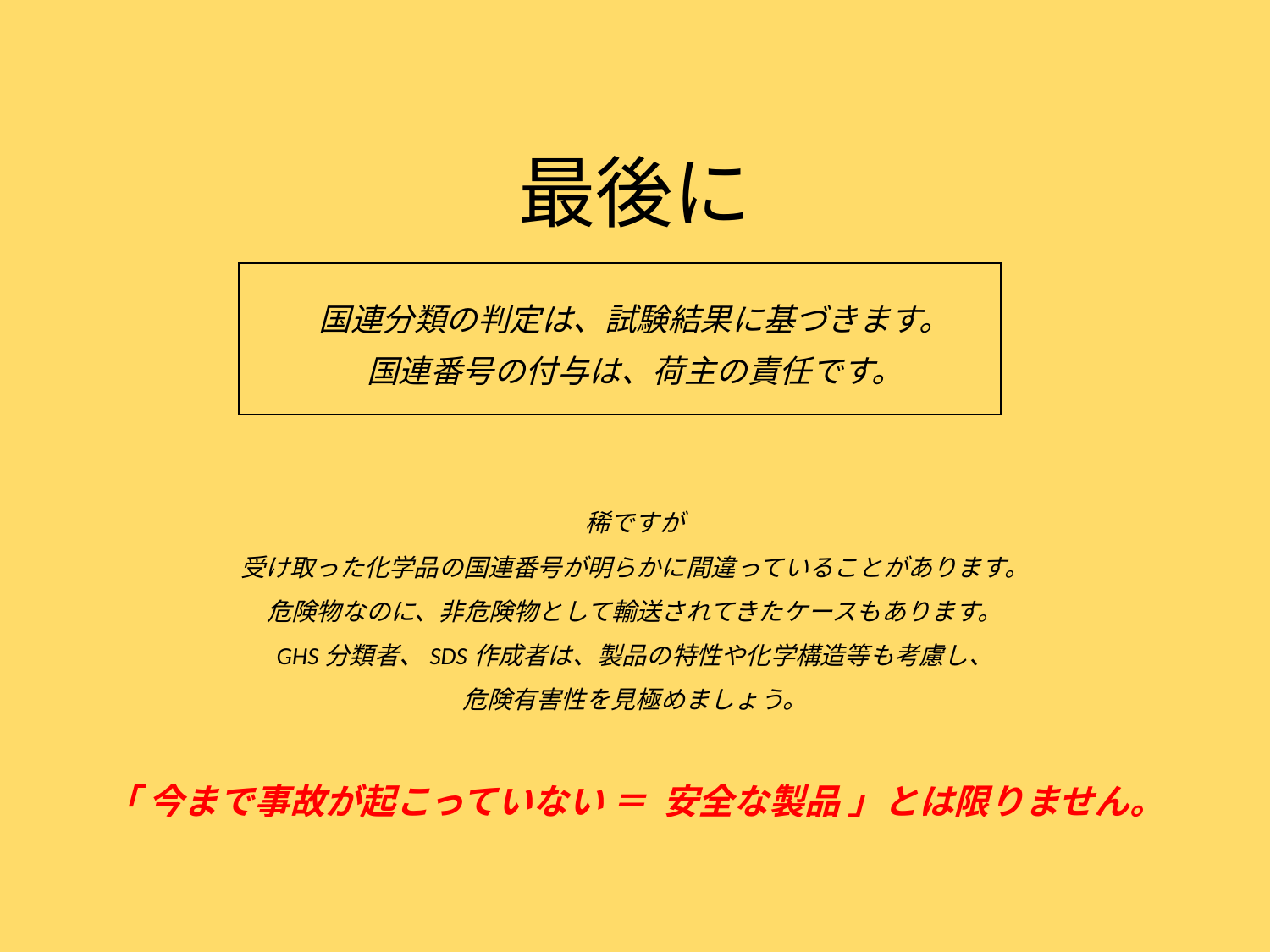

最後に

国連分類の判定は、試験結果に基づきます。
国連番号の付与は、荷主の責任です。

稀ですが
受け取った化学品の国連番号が明らかに間違っていることがあります。
危険物なのに、非危険物として輸送されてきたケースもあります。
GHS分類者、SDS作成者は、製品の特性や化学構造等も考慮し、
危険有害性を見極めましょう。

「 今まで事故が起こっていない ＝  安全な製品 」とは限りません。